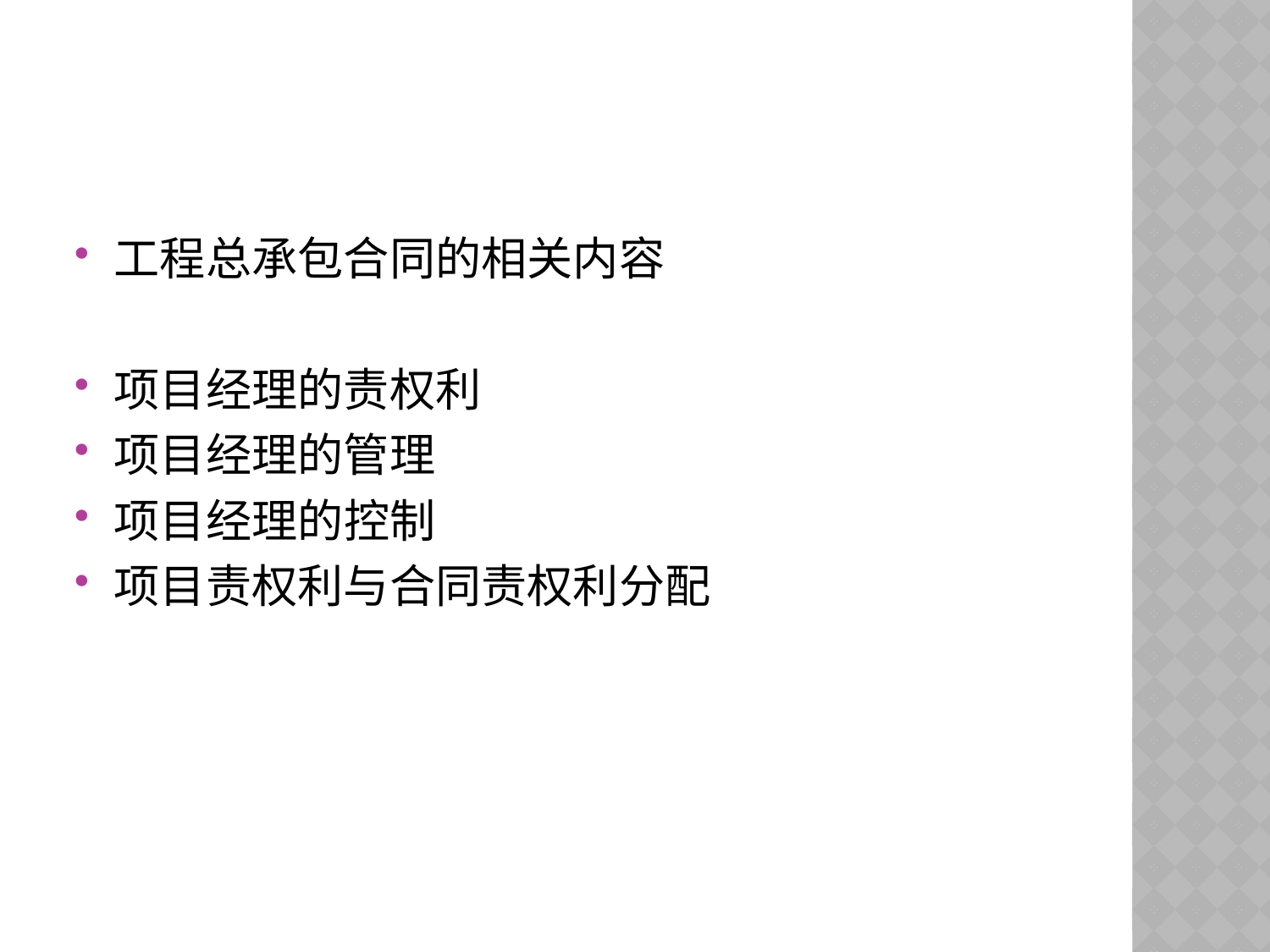

#
工程总承包合同的相关内容

项目经理的责权利
项目经理的管理
项目经理的控制
项目责权利与合同责权利分配